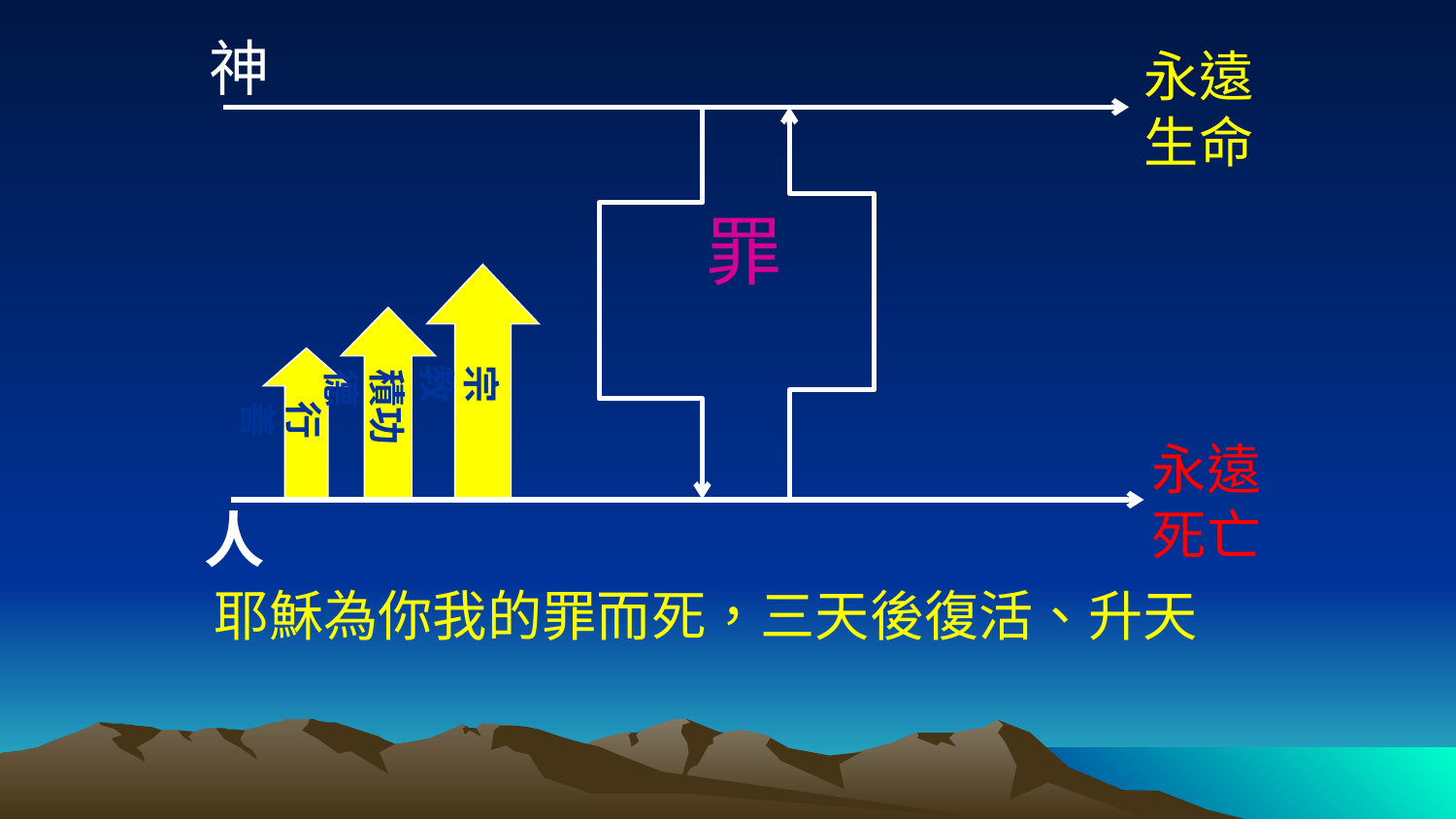

神
永遠
生命
罪

宗教
積功德
行善
永遠
死亡
人
耶穌為你我的罪而死，三天後復活、升天